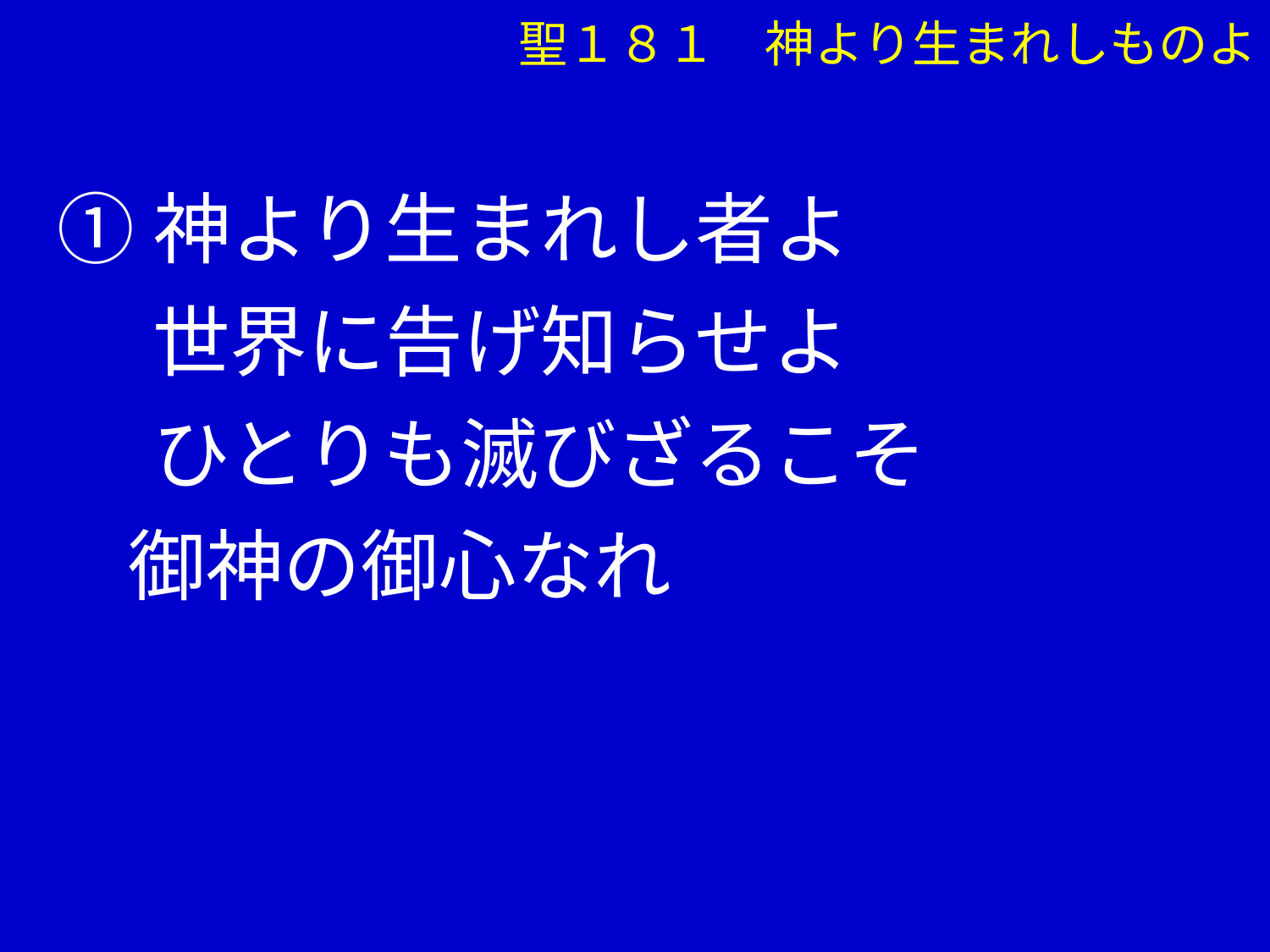

聖１８１　神より生まれしものよ

①神より生まれし者よ
　 世界に告げ知らせよ
　 ひとりも滅びざるこそ
   御神の御心なれ